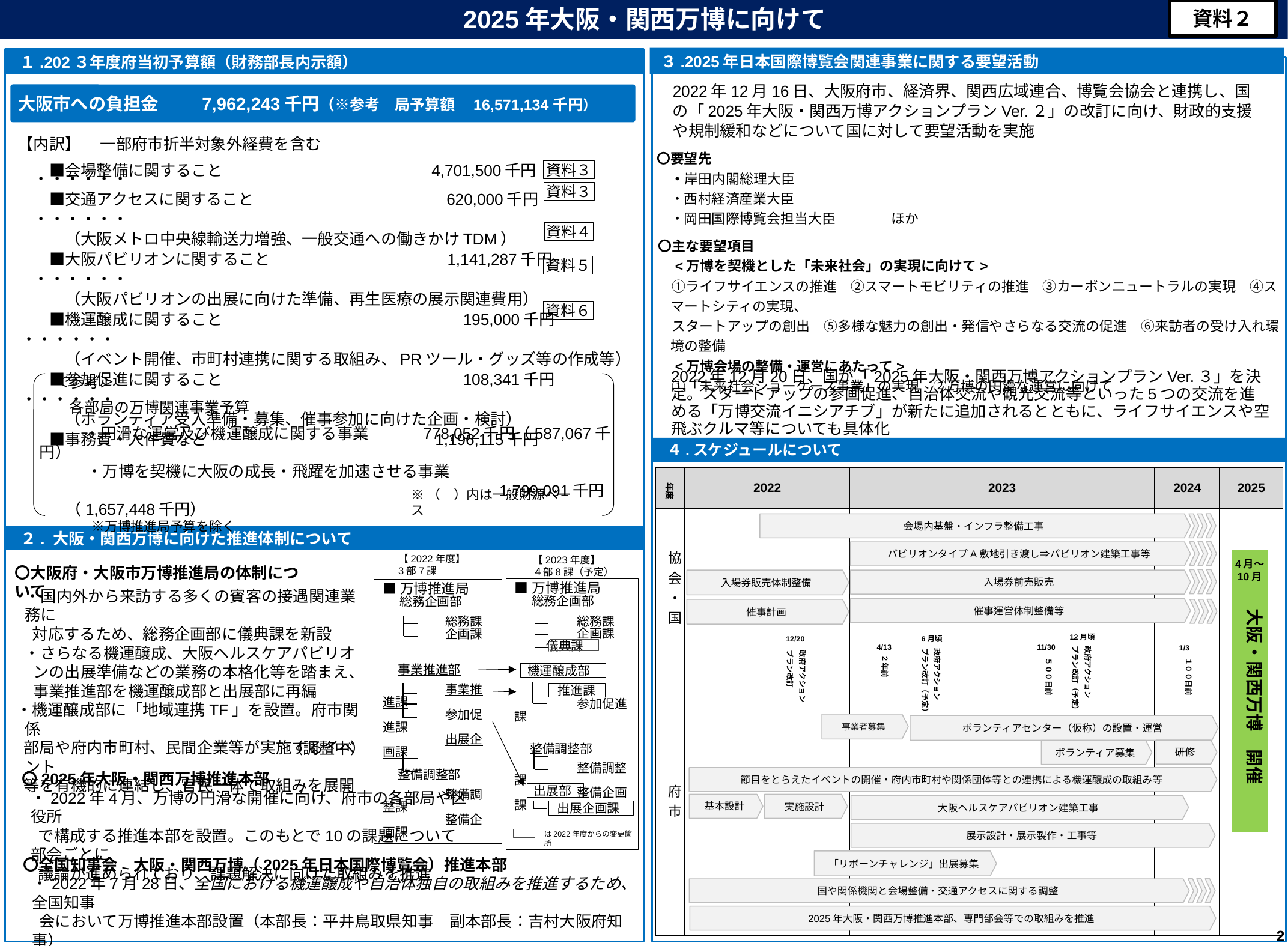

2025年大阪・関西万博に向けて
資料２
  ３.2025年日本国際博覧会関連事業に関する要望活動
　１.202３年度府当初予算額（財務部長内示額）

2022年12月16日、大阪府市、経済界、関西広域連合、博覧会協会と連携し、国の「2025年大阪・関西万博アクションプランVer.２」の改訂に向け、財政的支援や規制緩和などについて国に対して要望活動を実施
大阪市への負担金　 　7,962,243千円（※参考　局予算額　16,571,134千円）
【内訳】 　一部府市折半対象外経費を含む

　　■会場整備に関すること　　　　　　　　　　　　　4,701,500千円　　・・・・・・
　　■交通アクセスに関すること　　　　　　　　　　　　620,000千円　　・・・・・・
　　　（大阪メトロ中央線輸送力増強、一般交通への働きかけTDM）
　　■大阪パビリオンに関すること　　　　　　　　　　　1,141,287千円 　・・・・・・
　　　（大阪パビリオンの出展に向けた準備、再生医療の展示関連費用）
　　■機運醸成に関すること　　　　　　　　　　　　　　　195,000千円   ・・・・・・
　　　（イベント開催、市町村連携に関する取組み、PRツール・グッズ等の作成等）
　　■参加促進に関すること　　　　　　　　　　　　　　　108,341千円   ・・・・・・
　　　（ボランティア受入準備・募集、催事参加に向けた企画・検討）
　　■事務費・人件費など　　　　　　　　　　　　　　 1,196,115千円
〇要望先
　・岸田内閣総理大臣
　・西村経済産業大臣
　・岡田国際博覧会担当大臣　　　　ほか

資料３

資料３

資料４
〇主な要望項目
　<万博を契機とした「未来社会」の実現に向けて>
　①ライフサイエンスの推進　②スマートモビリティの推進　③カーボンニュートラルの実現　④スマートシティの実現、
　スタートアップの創出　⑤多様な魅力の創出・発信やさらなる交流の促進　⑥来訪者の受け入れ環境の整備
　<万博会場の整備・運営にあたって>
　①「未来社会ショーケース事業」の実現　②万博の円滑な運営に向けて
資料５
資料６
2022年12月20日、国が「2025年大阪・関西万博アクションプランVer.３」を決定。スタートアップの参画促進、自治体交流や観光交流等といった5つの交流を進める「万博交流イニシアチブ」が新たに追加されるとともに、ライフサイエンスや空飛ぶクルマ等についても具体化
　＜参考＞
　　各部局の万博関連事業予算
　　　・円滑な運営及び機運醸成に関する事業　 　　778,052千円（587,067千円）
　　　・万博を契機に大阪の成長・飛躍を加速させる事業
　　　　　　　　　　　　　　　　　　　　　　　　　　　　    1,799,091千円（1,657,448千円）
　　　　※万博推進局予算を除く

　４.スケジュールについて
|  | 2022 | 2023 | 2024 | 2025 |  |
| --- | --- | --- | --- | --- | --- |
| 協会・国 |  |  |  |  |  |
| 府市 |  |  |  |  |  |
年度
※（　）内は一般財源ベース

会場内基盤・インフラ整備工事
　２. 大阪・関西万博に向けた推進体制について

パビリオンタイプA敷地引き渡し⇒パビリオン建築工事等

4月～
10月
大阪・関西万博　開催
【2022年度】
3部7課
【2023年度】
４部8課（予定）
■万博推進局
　 総務企画部
　　　　　総務課
　　　　　企画課
          儀典課

　　　　　参加促進課

　 整備調整部
　　　　　整備調整課
　　　　　整備企画課

機運醸成部
推進課
出展部
出展企画課
は2022年度からの変更箇所

〇大阪府・大阪市万博推進局の体制について

入場券前売販売
入場券販売体制整備
■万博推進局
　 総務企画部
　　　　　総務課
　　　　　企画課
　 事業推進部
　　　　　事業推進課
　　　　　参加促進課
　　　　　出展企画課
　 整備調整部
　　　　　整備調整課
　　　　　整備企画課
・国内外から来訪する多くの賓客の接遇関連業務に
 対応するため、総務企画部に儀典課を新設
・さらなる機運醸成、大阪ヘルスケアパビリオンの出展準備などの業務の本格化等を踏まえ、事業推進部を機運醸成部と出展部に再編
・機運醸成部に「地域連携TF」を設置。府市関係
 部局や府内市町村、民間企業等が実施するイベント
 等を有機的に連結し、官民一体で取組みを展開
催事運営体制整備等

催事計画
12月頃
12/20
6月頃
11/30
4/13
1/3
政府アクション
プラン改訂（予定）
政府アクション
プラン改訂（予定）
政府アクション
プラン改訂
2年前

１００日前
５００日前
事業者募集
ボランティアセンター（仮称）の設置・運営

（調整中）
研修
ボランティア募集
〇2025年大阪・関西万博推進本部
・2022年4月、万博の円滑な開催に向け、府市の各部局や区役所
 で構成する推進本部を設置。このもとで10の課題について部会ごとに
 議論が進められており、課題解決に向けた取組みを推進
節目をとらえたイベントの開催・府内市町村や関係団体等との連携による機運醸成の取組み等
基本設計
実施設計
大阪ヘルスケアパビリオン建築工事
展示設計・展示製作・工事等
〇全国知事会　大阪・関西万博（2025年日本国際博覧会）推進本部
・2022年7月28日、全国における機運醸成や自治体独自の取組みを推進するため、全国知事
 会において万博推進本部設置（本部長：平井鳥取県知事　副本部長：吉村大阪府知事）
・2023年2月7日、第1回推進本部開催し、各自治体の万博への参加に向けた取組みを提案
「リボーンチャレンジ」出展募集

国や関係機関と会場整備・交通アクセスに関する調整
2025年大阪・関西万博推進本部、専門部会等での取組みを推進
2